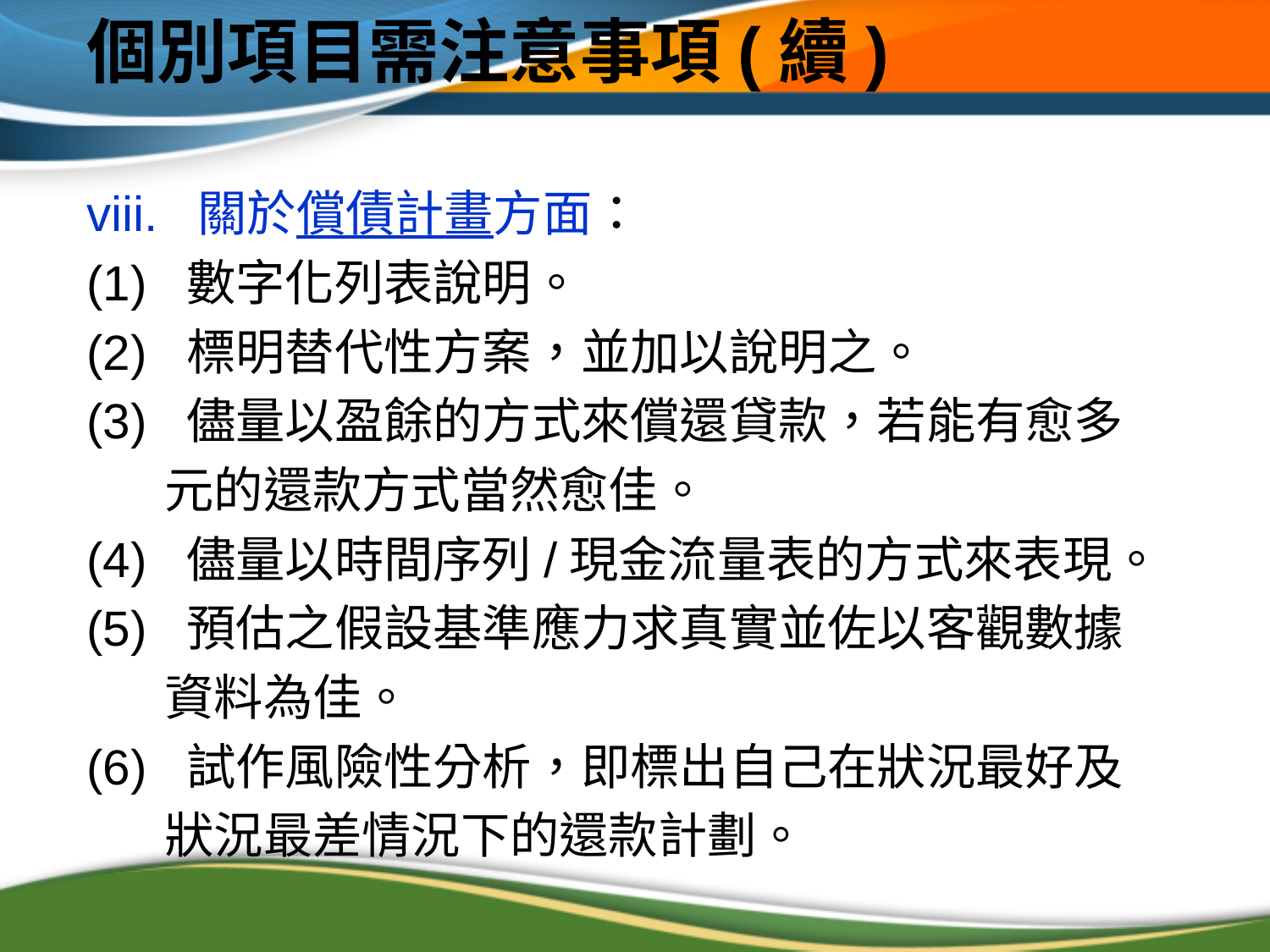

# 個別項目需注意事項(續)
viii.  關於償債計畫方面：
(1)  數字化列表說明。
(2)  標明替代性方案，並加以說明之。
(3)  儘量以盈餘的方式來償還貸款，若能有愈多
      元的還款方式當然愈佳。
(4)  儘量以時間序列/現金流量表的方式來表現。
(5)  預估之假設基準應力求真實並佐以客觀數據
      資料為佳。
(6)  試作風險性分析，即標出自己在狀況最好及
      狀況最差情況下的還款計劃。